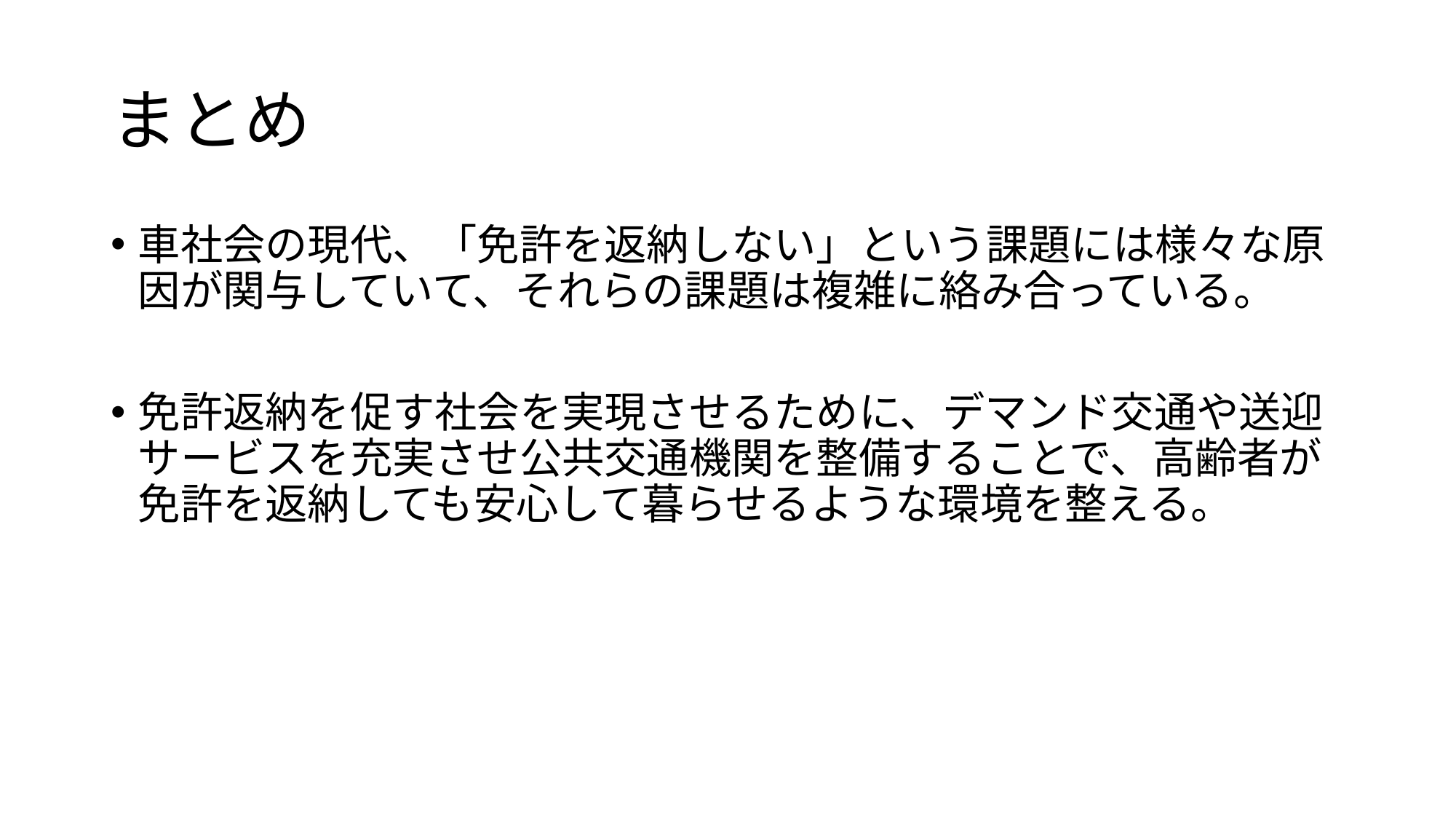

# まとめ
車社会の現代、「免許を返納しない」という課題には様々な原因が関与していて、それらの課題は複雑に絡み合っている。

免許返納を促す社会を実現させるために、デマンド交通や送迎サービスを充実させ公共交通機関を整備することで、高齢者が免許を返納しても安心して暮らせるような環境を整える。